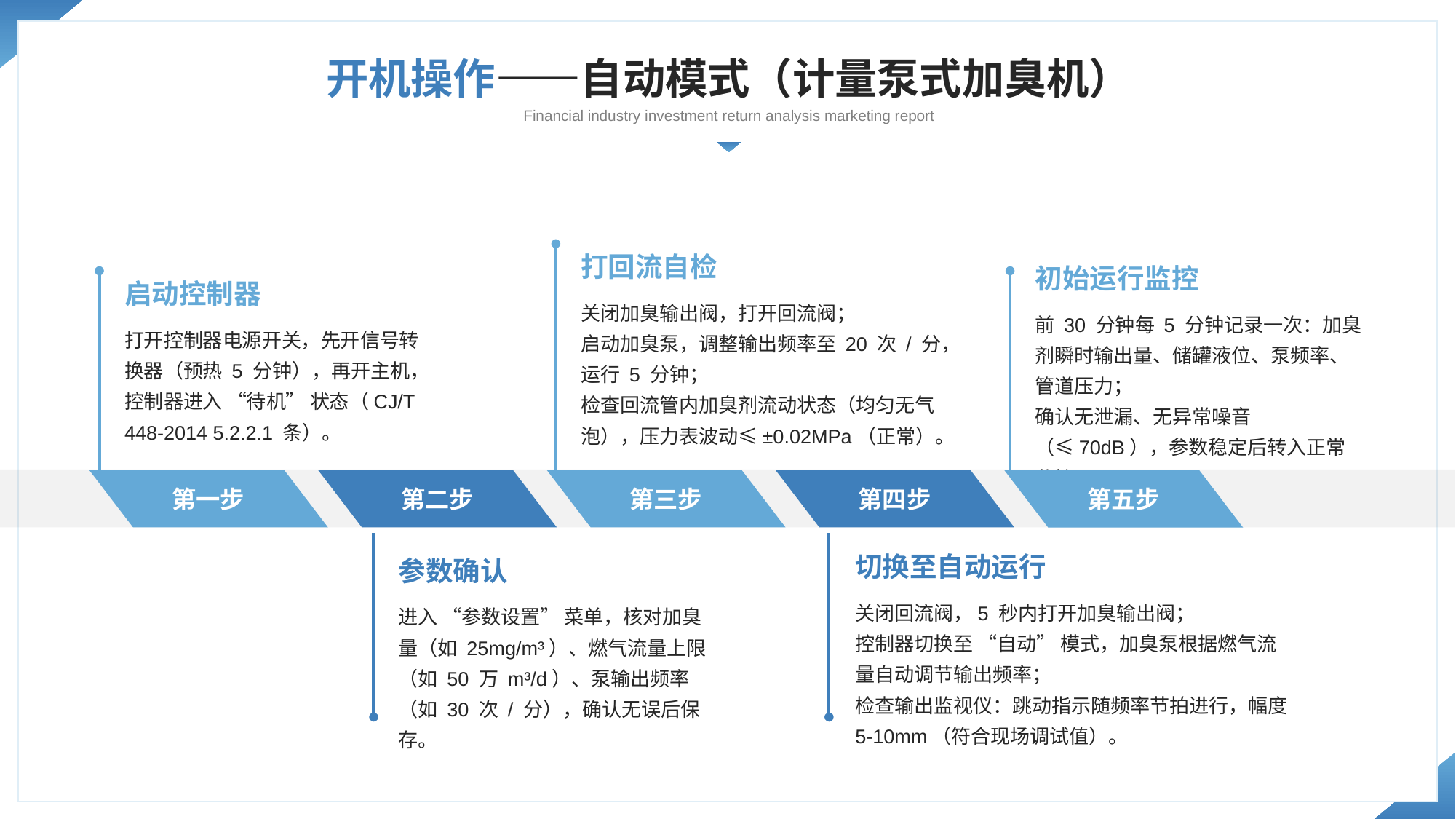

开机操作——自动模式（计量泵式加臭机）
Financial industry investment return analysis marketing report

打回流自检
初始运行监控
启动控制器
关闭加臭输出阀，打开回流阀；
启动加臭泵，调整输出频率至 20 次 / 分，运行 5 分钟；
检查回流管内加臭剂流动状态（均匀无气泡），压力表波动≤±0.02MPa（正常）。
前 30 分钟每 5 分钟记录一次：加臭剂瞬时输出量、储罐液位、泵频率、管道压力；
确认无泄漏、无异常噪音（≤70dB），参数稳定后转入正常监控。
打开控制器电源开关，先开信号转换器（预热 5 分钟），再开主机，控制器进入 “待机” 状态（CJ/T 448-2014 5.2.2.1 条）。

第一步
第二步
第三步
第四步
第五步
切换至自动运行
参数确认
关闭回流阀，5 秒内打开加臭输出阀；
控制器切换至 “自动” 模式，加臭泵根据燃气流量自动调节输出频率；
检查输出监视仪：跳动指示随频率节拍进行，幅度 5-10mm（符合现场调试值）。
进入 “参数设置” 菜单，核对加臭量（如 25mg/m³）、燃气流量上限（如 50 万 m³/d）、泵输出频率（如 30 次 / 分），确认无误后保存。